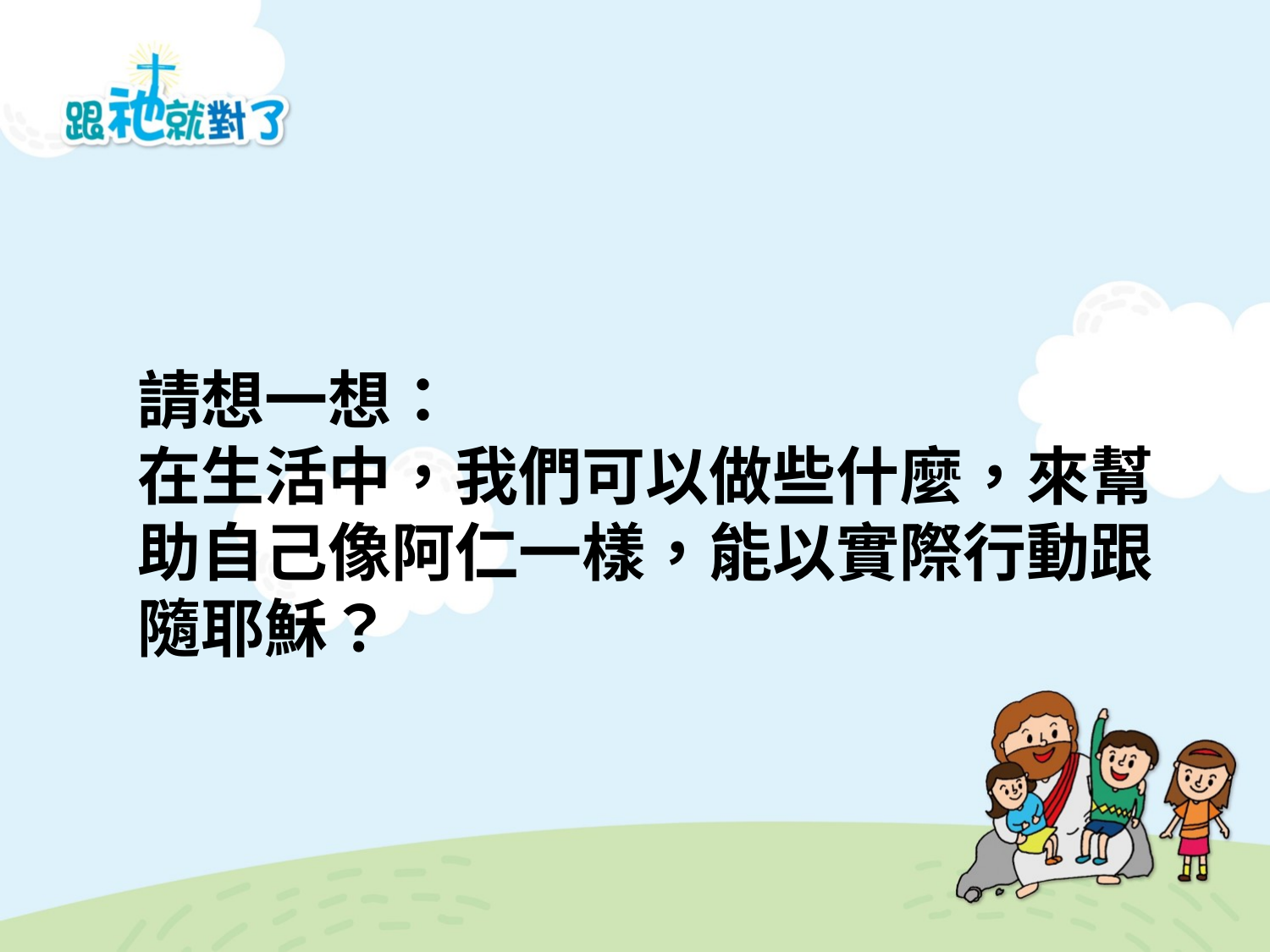

請想一想：
在生活中，我們可以做些什麼，來幫助自己像阿仁一樣，能以實際行動跟隨耶穌？